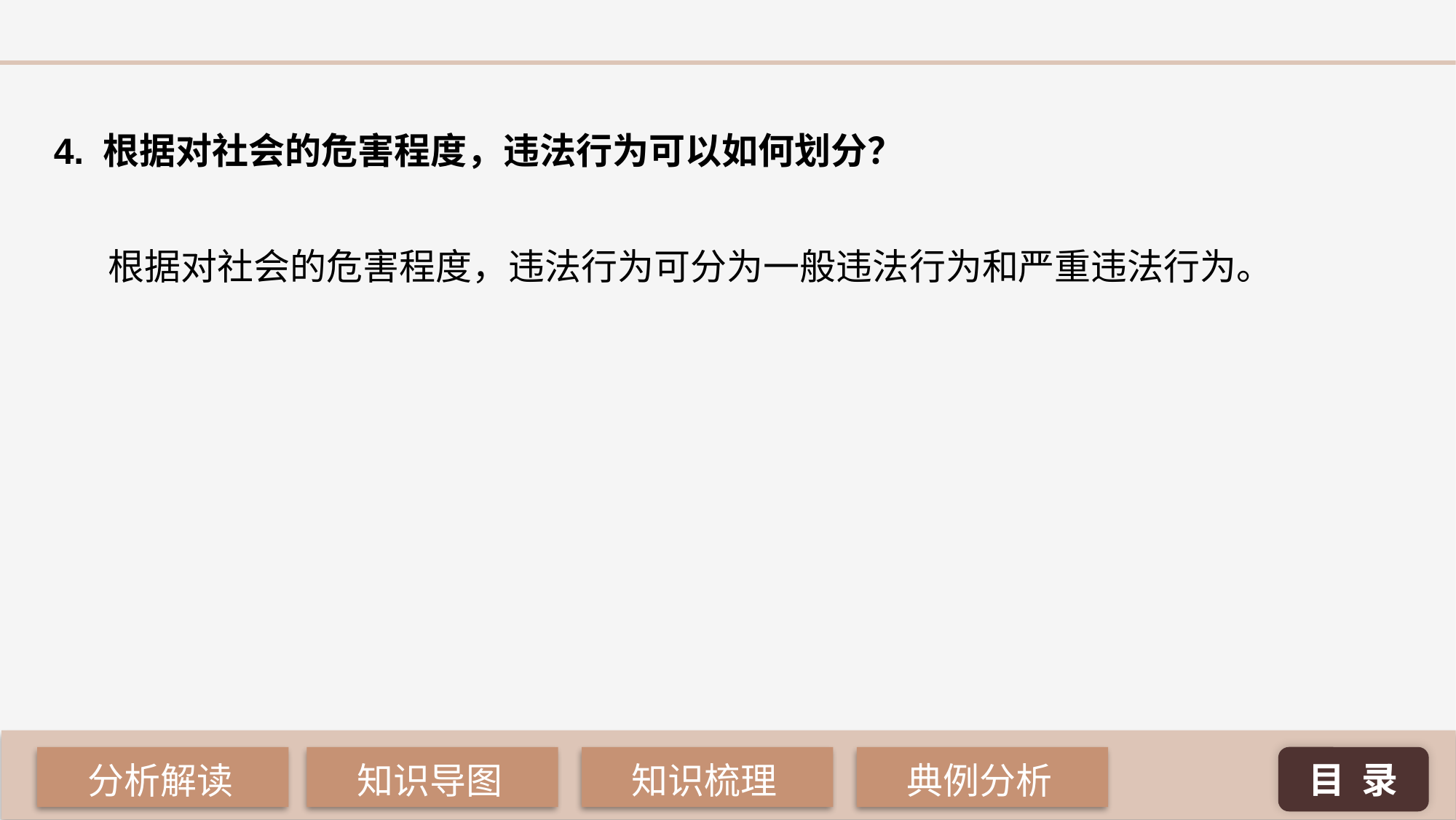

4. 根据对社会的危害程度，违法行为可以如何划分？
根据对社会的危害程度，违法行为可分为一般违法行为和严重违法行为。